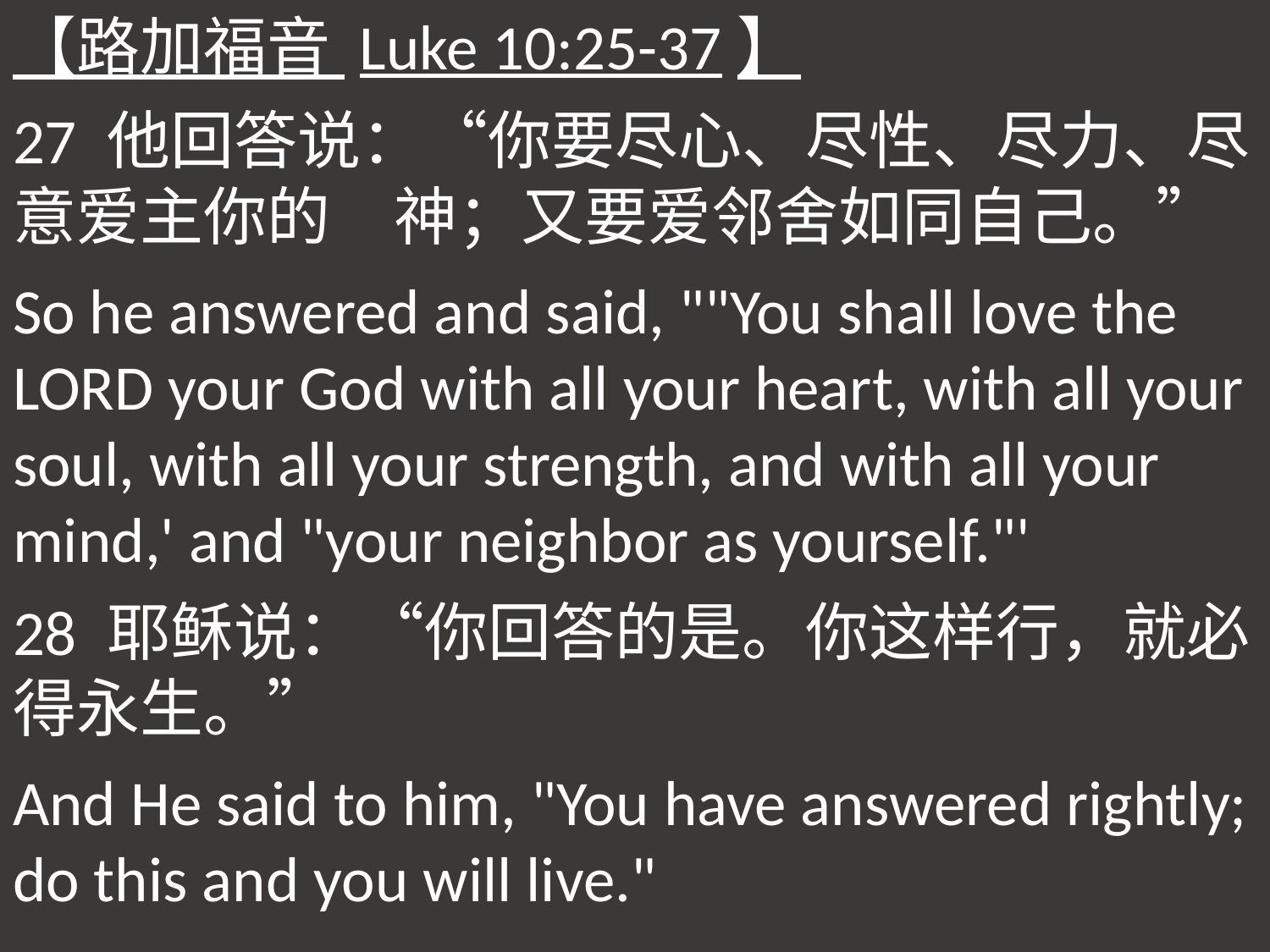

【路加福音 Luke 10:25-37】
27 他回答说：“你要尽心、尽性、尽力、尽意爱主你的　神；又要爱邻舍如同自己。”
So he answered and said, ""You shall love the LORD your God with all your heart, with all your soul, with all your strength, and with all your mind,' and "your neighbor as yourself."'
28 耶稣说：“你回答的是。你这样行，就必得永生。”
And He said to him, "You have answered rightly; do this and you will live."